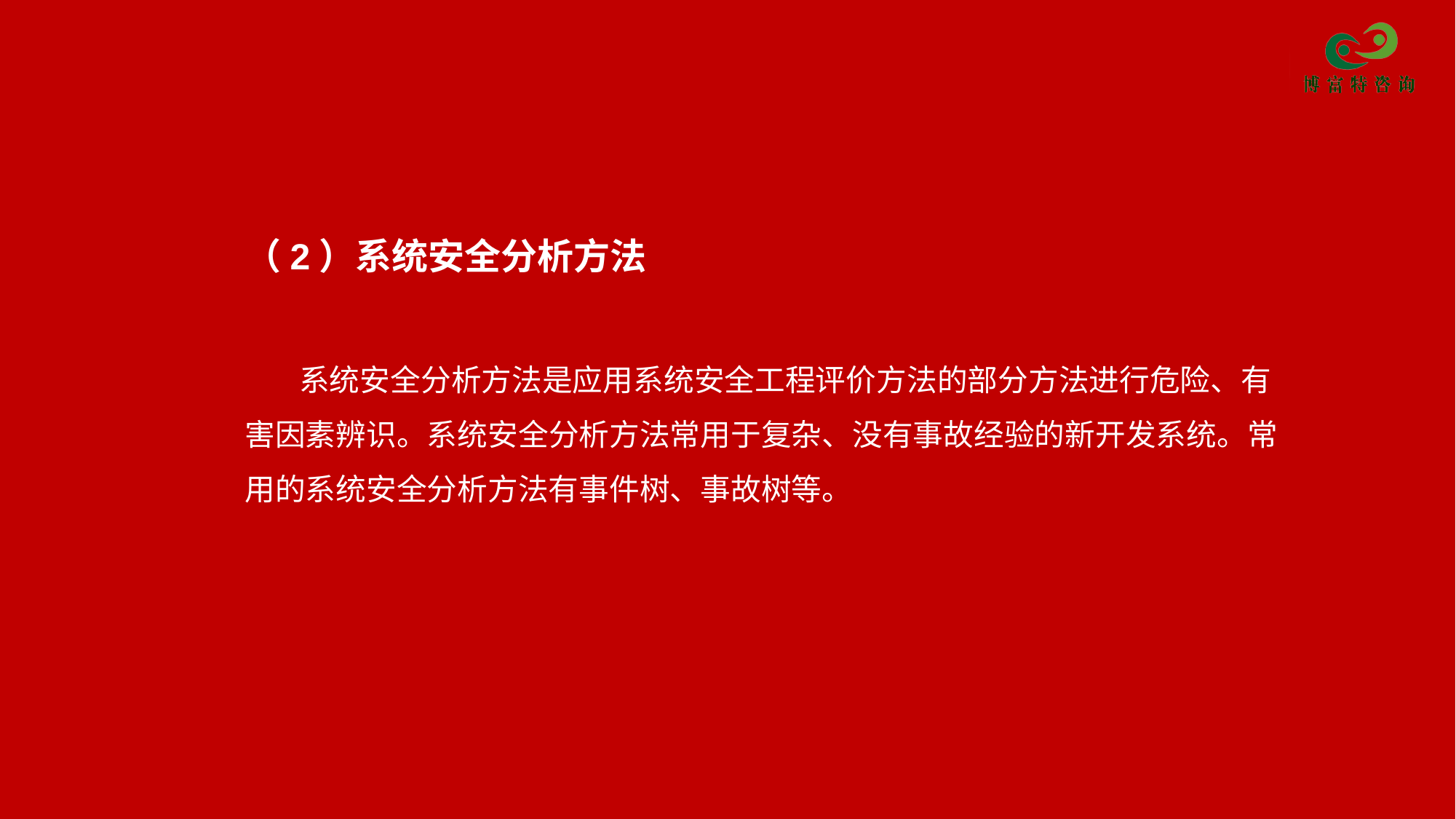

（2）系统安全分析方法

       系统安全分析方法是应用系统安全工程评价方法的部分方法进行危险、有害因素辨识。系统安全分析方法常用于复杂、没有事故经验的新开发系统。常用的系统安全分析方法有事件树、事故树等。